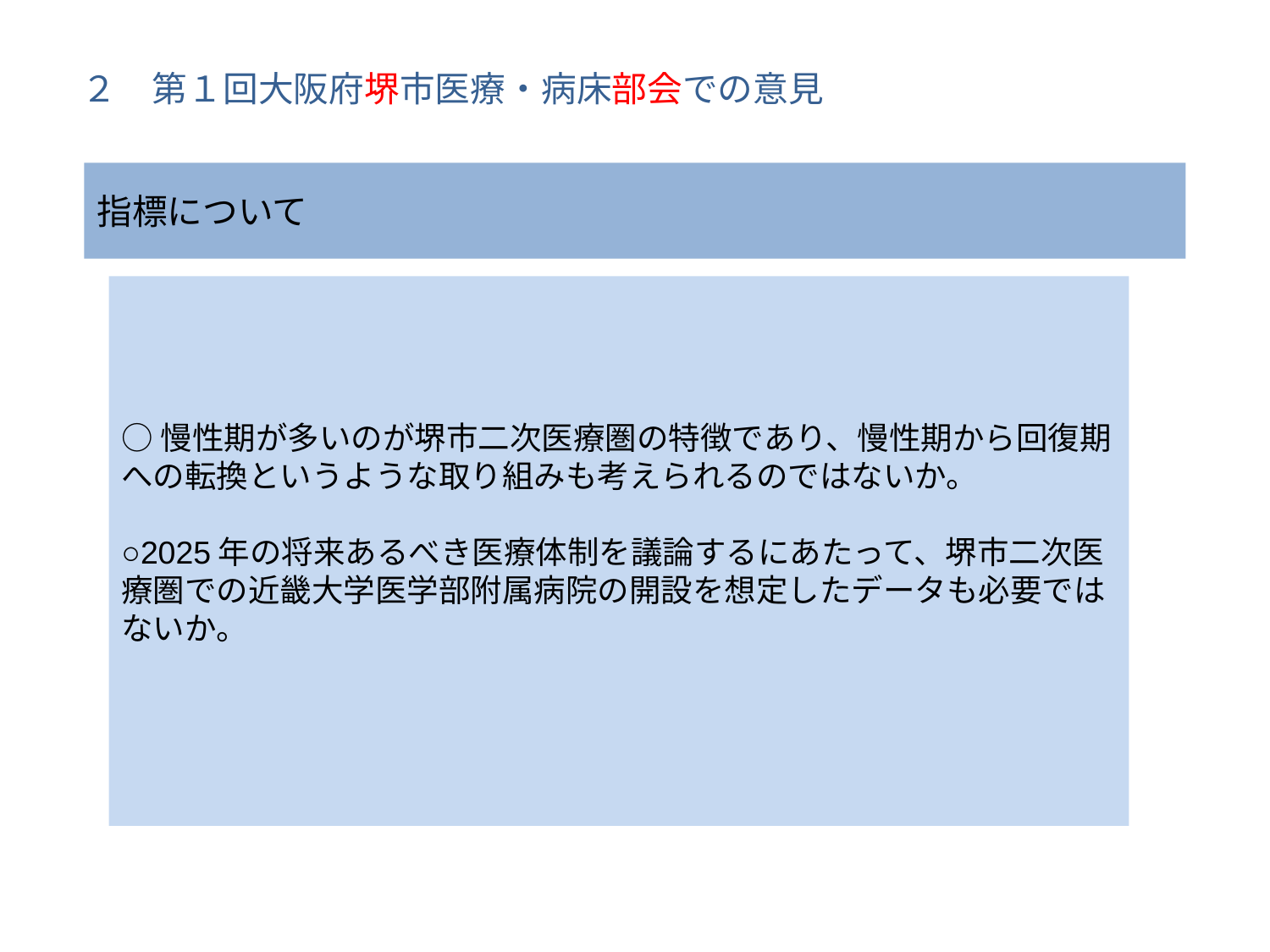

２　第１回大阪府堺市医療・病床部会での意見

指標について
○慢性期が多いのが堺市二次医療圏の特徴であり、慢性期から回復期への転換というような取り組みも考えられるのではないか。

○2025年の将来あるべき医療体制を議論するにあたって、堺市二次医療圏での近畿大学医学部附属病院の開設を想定したデータも必要ではないか。